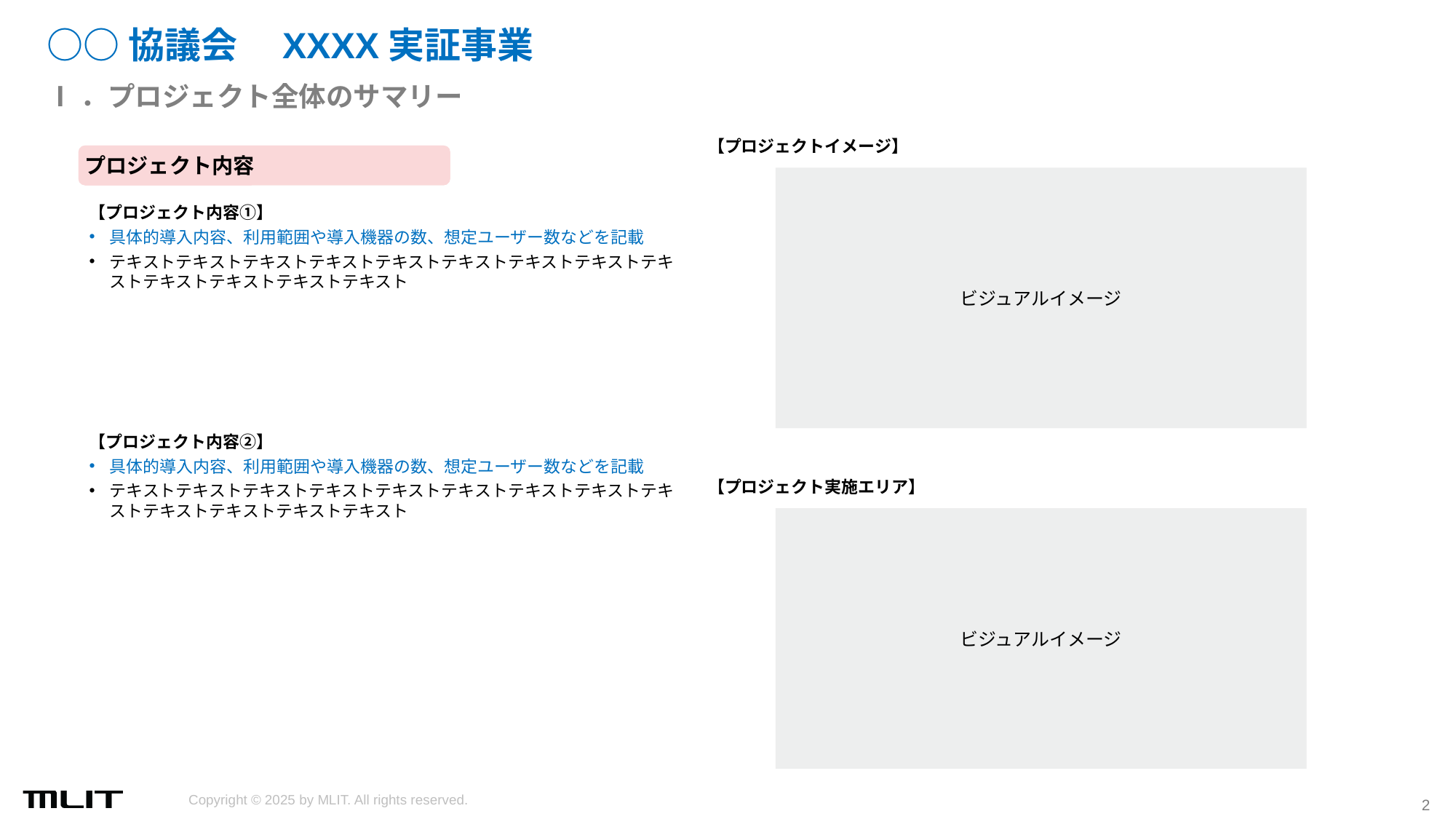

# ○○協議会　XXXX実証事業
Ⅰ．プロジェクト全体のサマリー
【プロジェクトイメージ】
プロジェクトの内容
プロジェクト内容
ビジュアルイメージ
【プロジェクト内容①】
具体的導入内容、利用範囲や導入機器の数、想定ユーザー数などを記載
テキストテキストテキストテキストテキストテキストテキストテキストテキストテキストテキストテキストテキスト
【プロジェクト内容②】
具体的導入内容、利用範囲や導入機器の数、想定ユーザー数などを記載
テキストテキストテキストテキストテキストテキストテキストテキストテキストテキストテキストテキストテキスト
【プロジェクト実施エリア】
ビジュアルイメージ